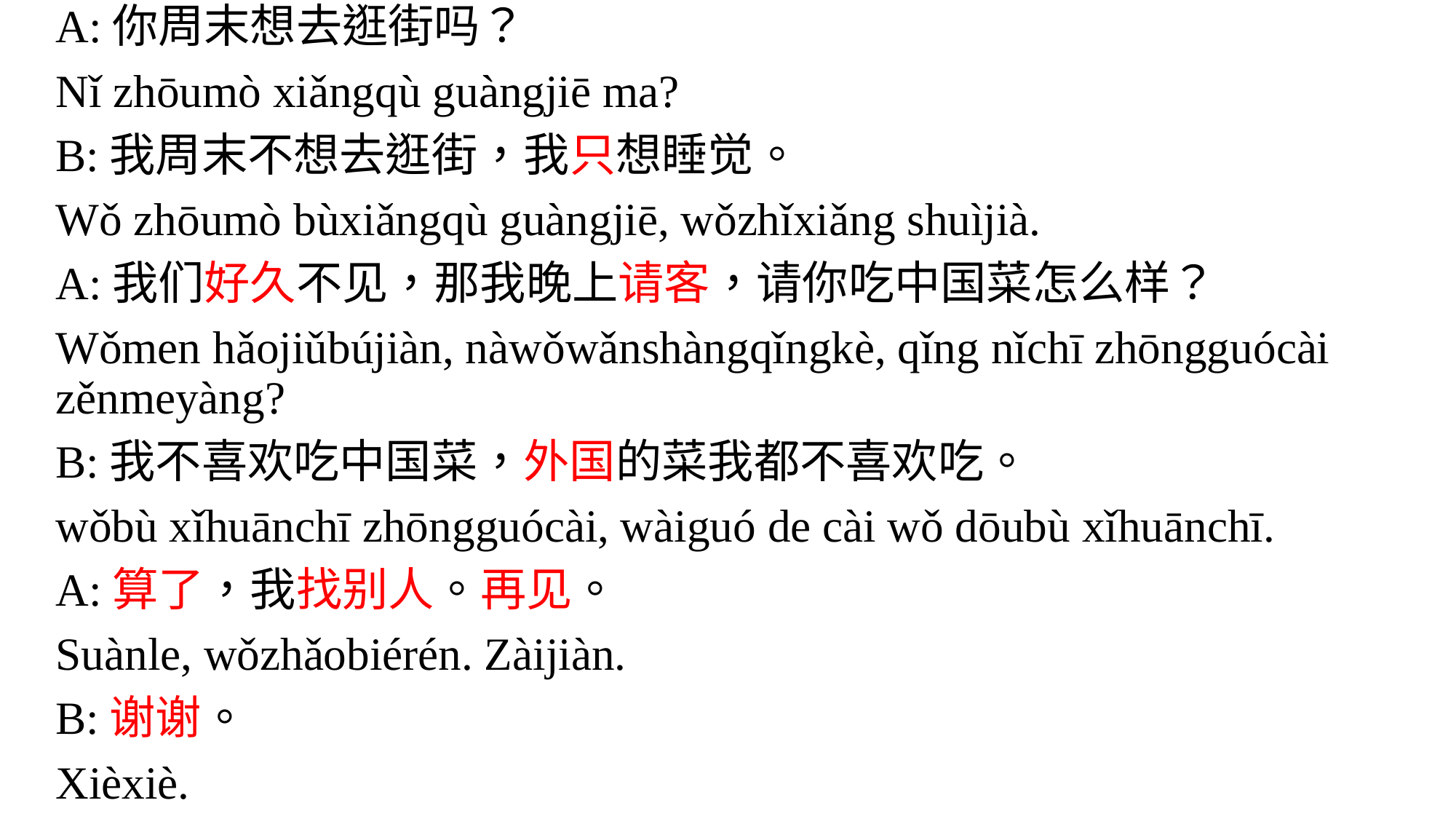

A:你周末想去逛街吗？
Nǐ zhōumò xiǎngqù guàngjiē ma?
B:我周末不想去逛街，我只想睡觉。
Wǒ zhōumò bùxiǎngqù guàngjiē, wǒzhǐxiǎng shuìjià.
A:我们好久不见，那我晚上请客，请你吃中国菜怎么样？
Wǒmen hǎojiǔbújiàn, nàwǒwǎnshàngqǐngkè, qǐng nǐchī zhōngguócài zěnmeyàng?
B:我不喜欢吃中国菜，外国的菜我都不喜欢吃。
wǒbù xǐhuānchī zhōngguócài, wàiguó de cài wǒ dōubù xǐhuānchī.
A:算了，我找别人。再见。
Suànle, wǒzhǎobiérén. Zàijiàn.
B:谢谢。
Xièxiè.